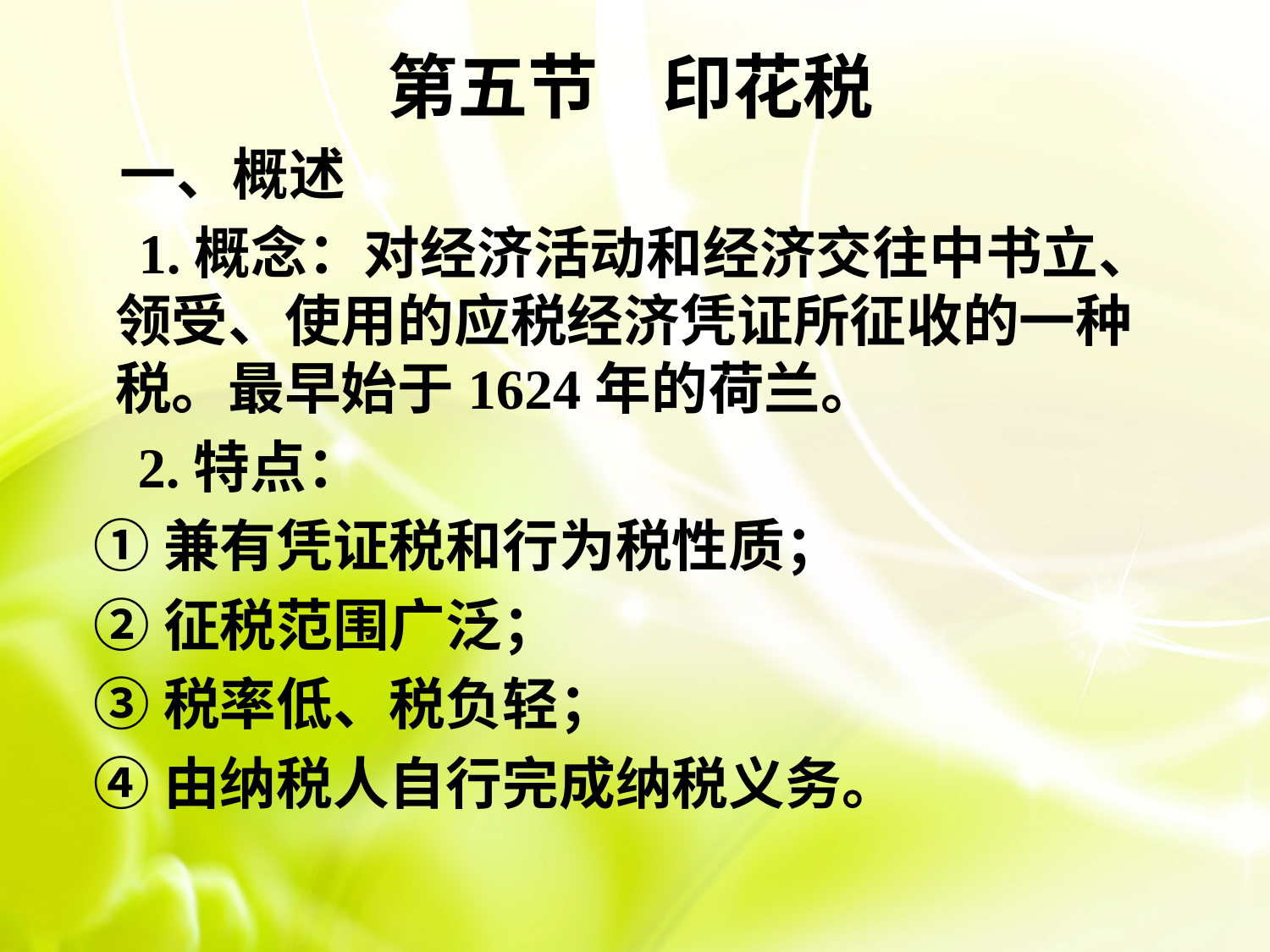

第五节    印花税
   一、概述
     1.概念：对经济活动和经济交往中书立、领受、使用的应税经济凭证所征收的一种税。最早始于1624年的荷兰。
　2.特点：
  ①兼有凭证税和行为税性质；
  ②征税范围广泛；
  ③税率低、税负轻；
  ④由纳税人自行完成纳税义务。